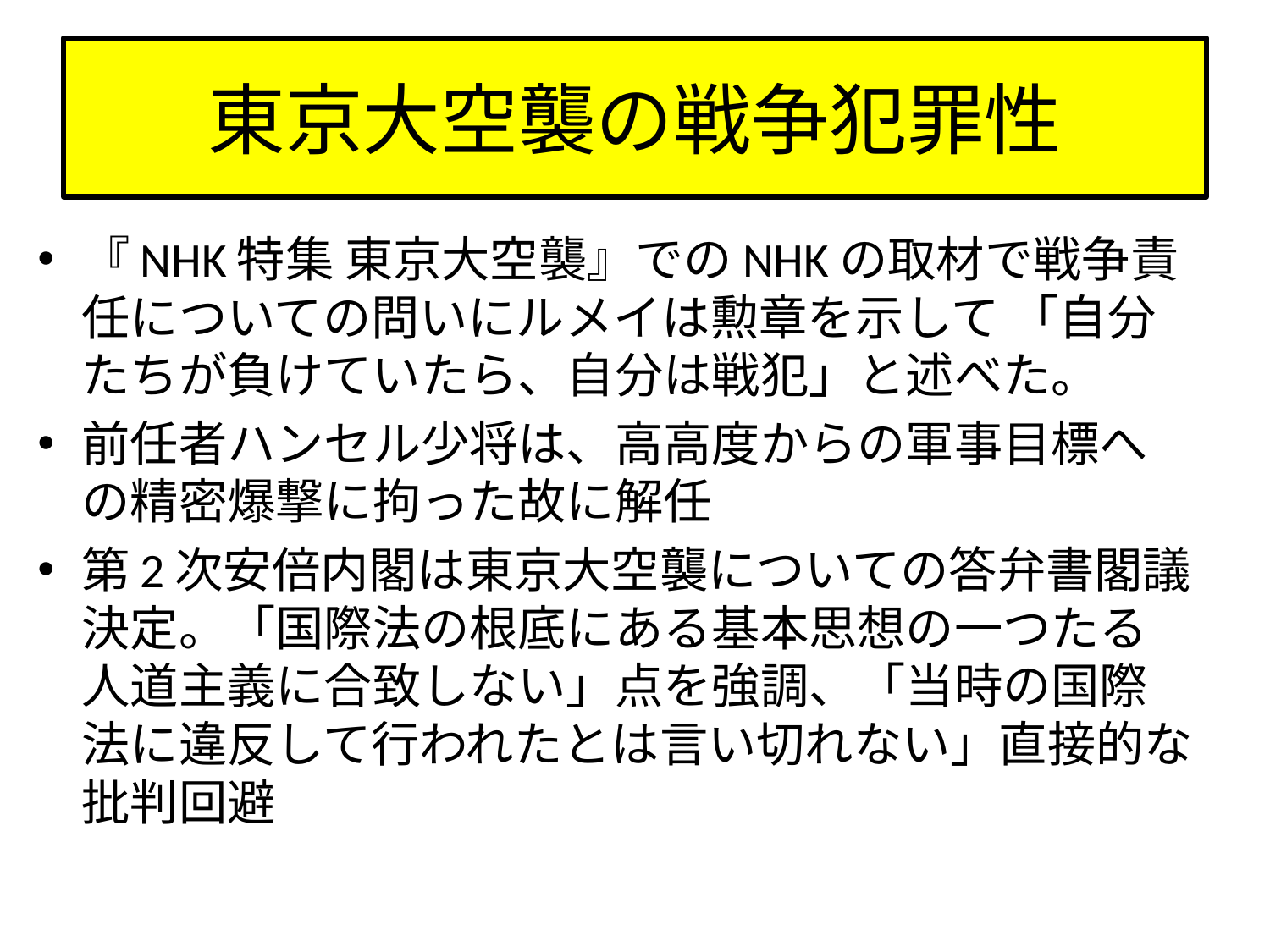

# 東京大空襲の戦争犯罪性
『NHK特集 東京大空襲』でのNHKの取材で戦争責任についての問いにルメイは勲章を示して 「自分たちが負けていたら、自分は戦犯」と述べた。
前任者ハンセル少将は、高高度からの軍事目標への精密爆撃に拘った故に解任
第2次安倍内閣は東京大空襲についての答弁書閣議決定。「国際法の根底にある基本思想の一つたる人道主義に合致しない」点を強調、「当時の国際法に違反して行われたとは言い切れない」直接的な批判回避